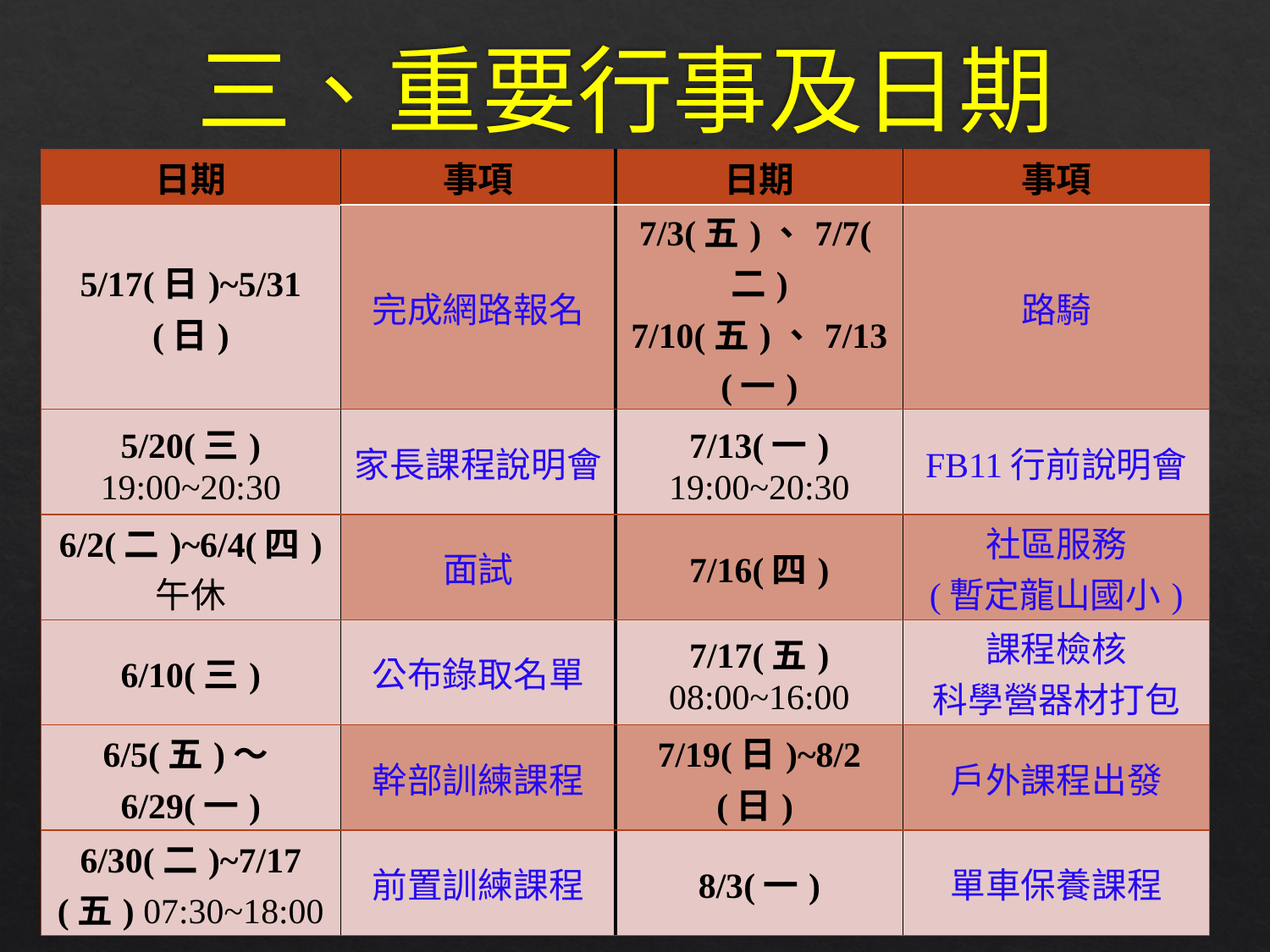

# 三、重要行事及日期
| 日期 | 事項 | 日期 | 事項 |
| --- | --- | --- | --- |
| 5/17(日)~5/31(日) | 完成網路報名 | 7/3(五)、7/7(二) 7/10(五)、7/13(一) | 路騎 |
| 5/20(三) 19:00~20:30 | 家長課程說明會 | 7/13(一) 19:00~20:30 | FB11行前說明會 |
| 6/2(二)~6/4(四) 午休 | 面試 | 7/16(四) | 社區服務 (暫定龍山國小) |
| 6/10(三) | 公布錄取名單 | 7/17(五) 08:00~16:00 | 課程檢核 科學營器材打包 |
| 6/5(五)～6/29(一) | 幹部訓練課程 | 7/19(日)~8/2(日) | 戶外課程出發 |
| 6/30(二)~7/17(五) 07:30~18:00 | 前置訓練課程 | 8/3(一) | 單車保養課程 |